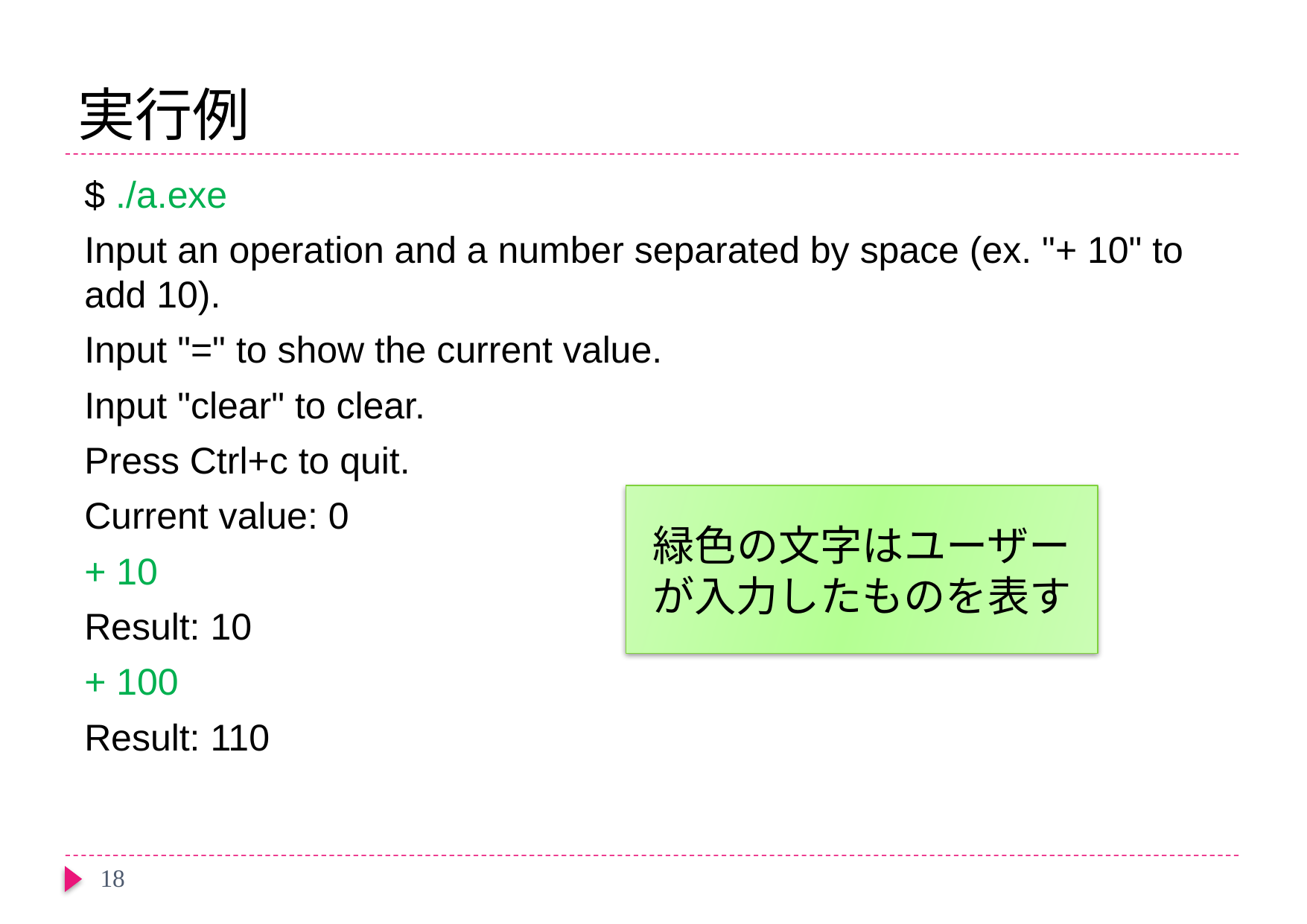

# 実行例
$ ./a.exe
Input an operation and a number separated by space (ex. "+ 10" to add 10).
Input "=" to show the current value.
Input "clear" to clear.
Press Ctrl+c to quit.
Current value: 0
+ 10
Result: 10
+ 100
Result: 110
緑色の文字はユーザーが入力したものを表す
18